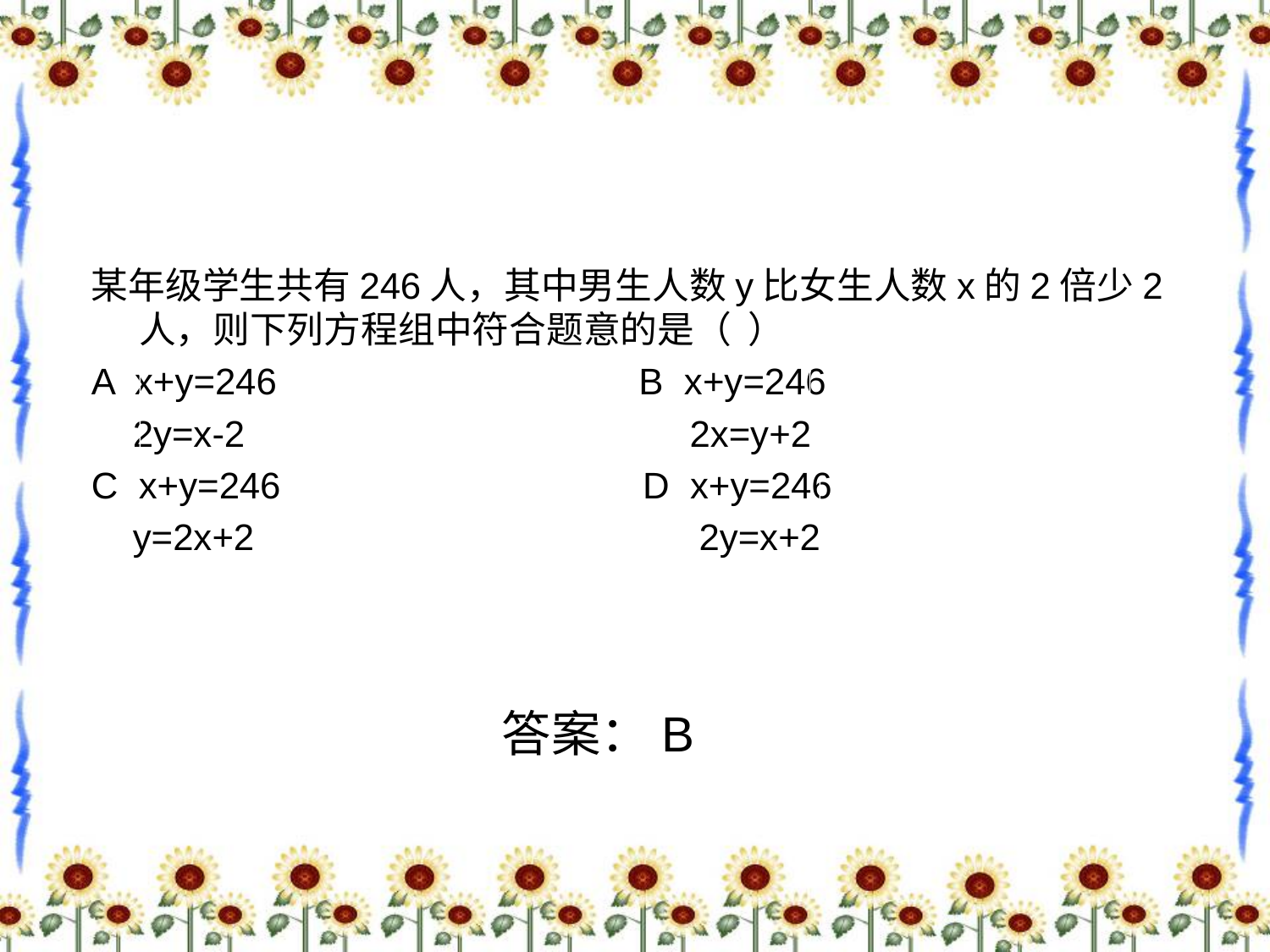

某年级学生共有246人，其中男生人数y比女生人数x的2倍少2人，则下列方程组中符合题意的是（  ）
A  x+y=246                                   B  x+y=246
    2y=x-2                                           2x=y+2
C  x+y=246                                   D  x+y=246
    y=2x+2                                           2y=x+2

答案：B